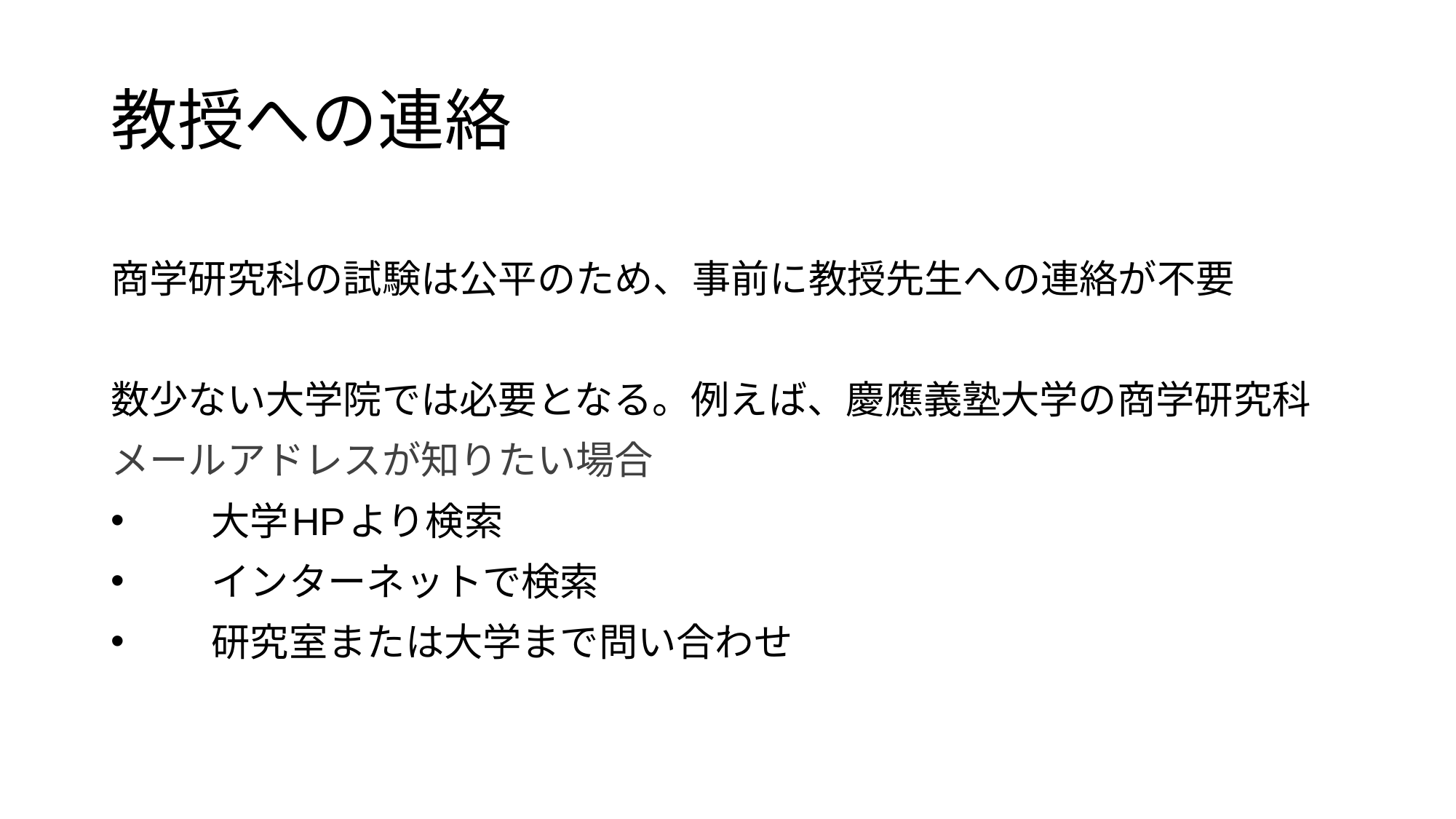

# 教授への連絡

商学研究科の試験は公平のため、事前に教授先生への連絡が不要

数少ない大学院では必要となる。例えば、慶應義塾大学の商学研究科
メールアドレスが知りたい場合
大学HPより検索
インターネットで検索
研究室または大学まで問い合わせ